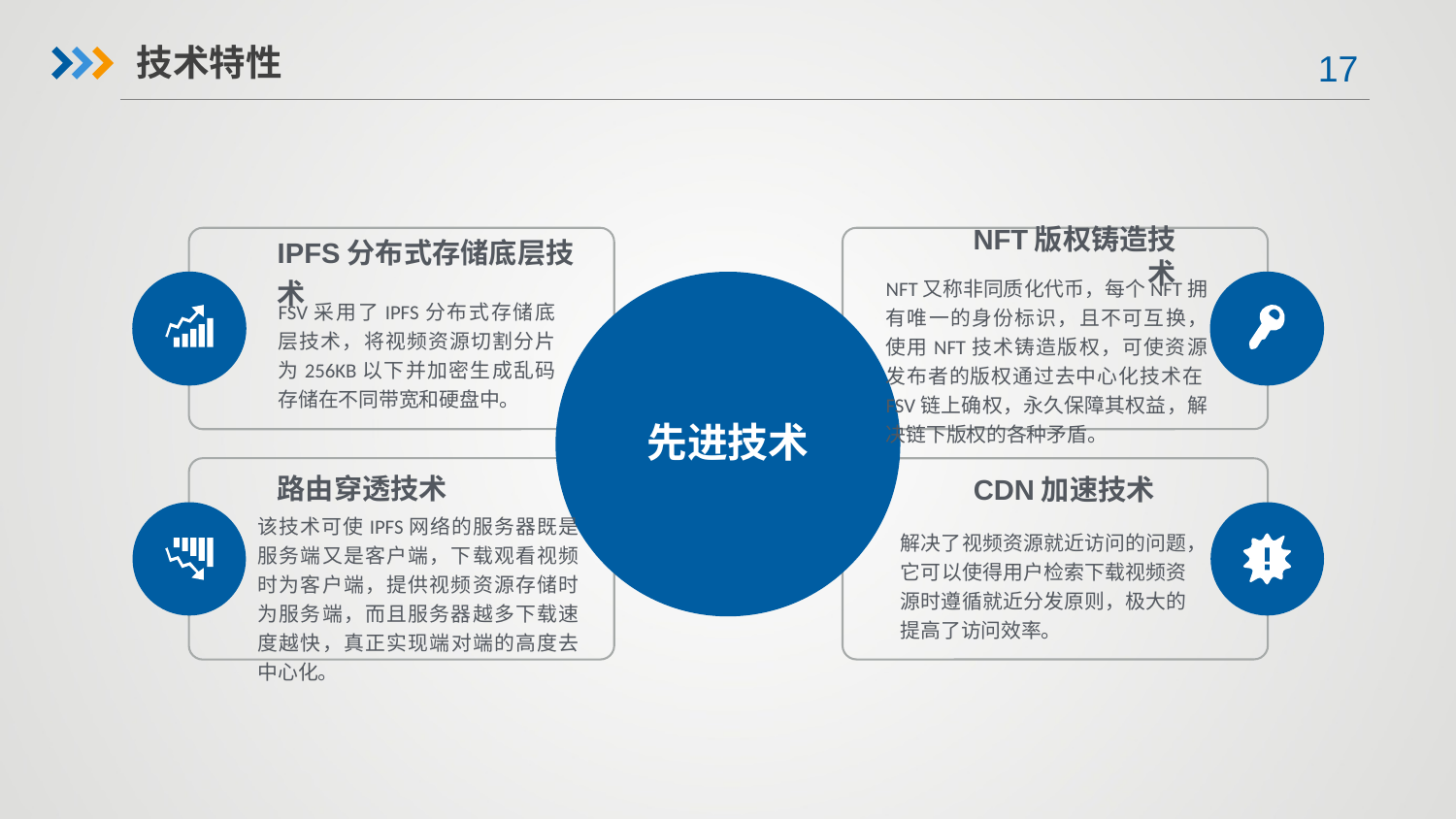

技术特性

NFT版权铸造技术
IPFS分布式存储底层技术

NFT又称非同质化代币，每个NFT拥有唯一的身份标识，且不可互换，使用NFT技术铸造版权，可使资源发布者的版权通过去中心化技术在FSV链上确权，永久保障其权益，解决链下版权的各种矛盾。
FSV采用了IPFS分布式存储底层技术，将视频资源切割分片为256KB以下并加密生成乱码存储在不同带宽和硬盘中。

先进技术

路由穿透技术
CDN加速技术

该技术可使IPFS网络的服务器既是服务端又是客户端，下载观看视频时为客户端，提供视频资源存储时为服务端，而且服务器越多下载速度越快，真正实现端对端的高度去中心化。
解决了视频资源就近访问的问题，它可以使得用户检索下载视频资源时遵循就近分发原则，极大的提高了访问效率。